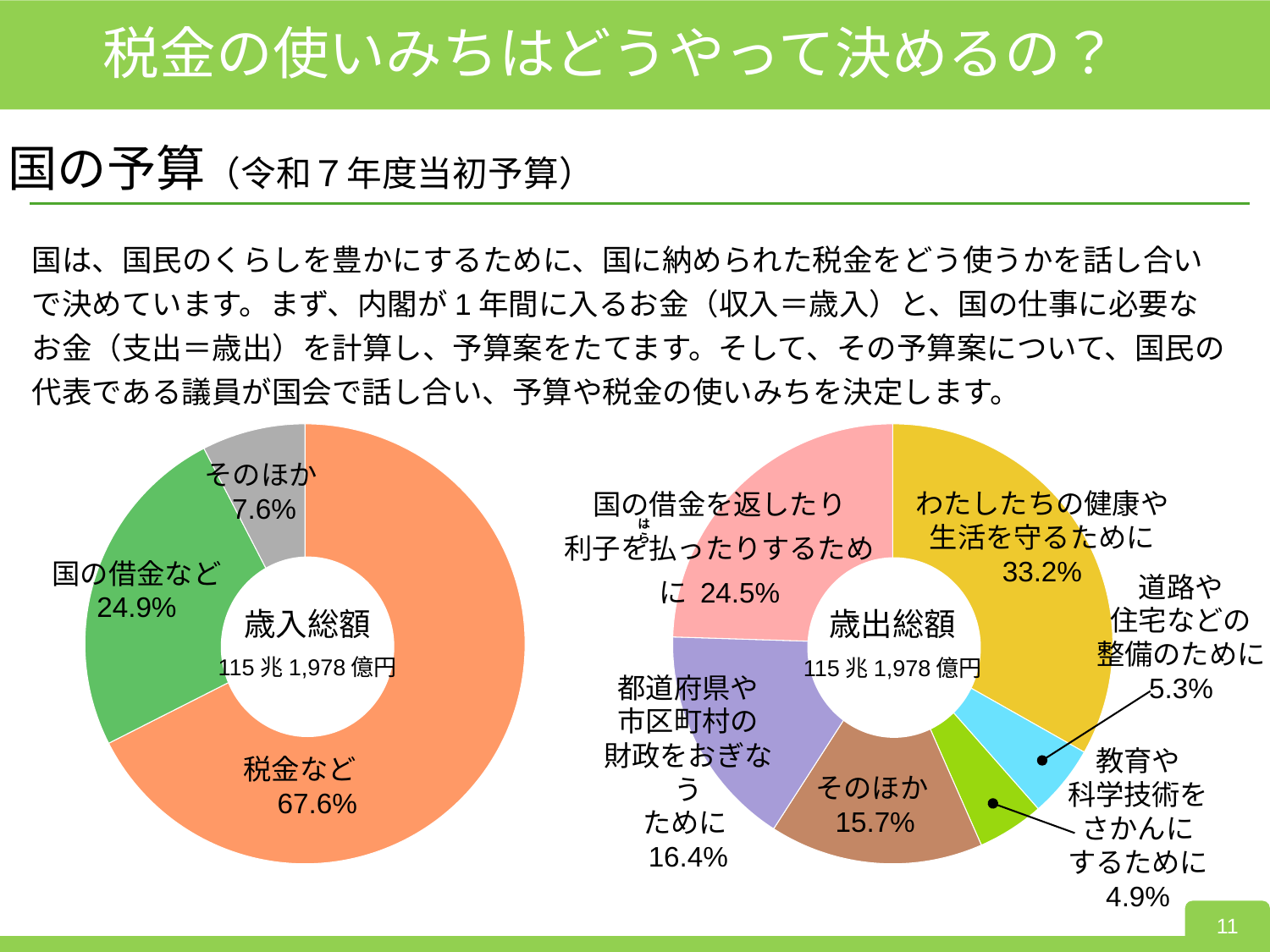

税金の使いみちはどうやって決めるの？
国の予算（令和７年度当初予算）
国は、国民のくらしを豊かにするために、国に納められた税金をどう使うかを話し合いで決めています。まず、内閣が1年間に入るお金（収入＝歳入）と、国の仕事に必要なお金（支出＝歳出）を計算し、予算案をたてます。そして、その予算案について、国民の代表である議員が国会で話し合い、予算や税金の使いみちを決定します。

### Chart

| Category |  |
|---|---|

### Chart

| Category |  |
|---|---|
そのほか
7.6%
国の借金を返したり
利子を払ったりするために 24.5%
わたしたちの健康や
生活を守るために
33.2%
はら
国の借金など 24.9%

歳入総額
115兆1,978億円

歳出総額
115兆1,978億円
道路や
住宅などの
整備のために
5.3%
都道府県や
市区町村の
財政をおぎなう
ために
16.4%
教育や
科学技術を
さかんに
するために
4.9%
税金など　67.6%
そのほか15.7%
11